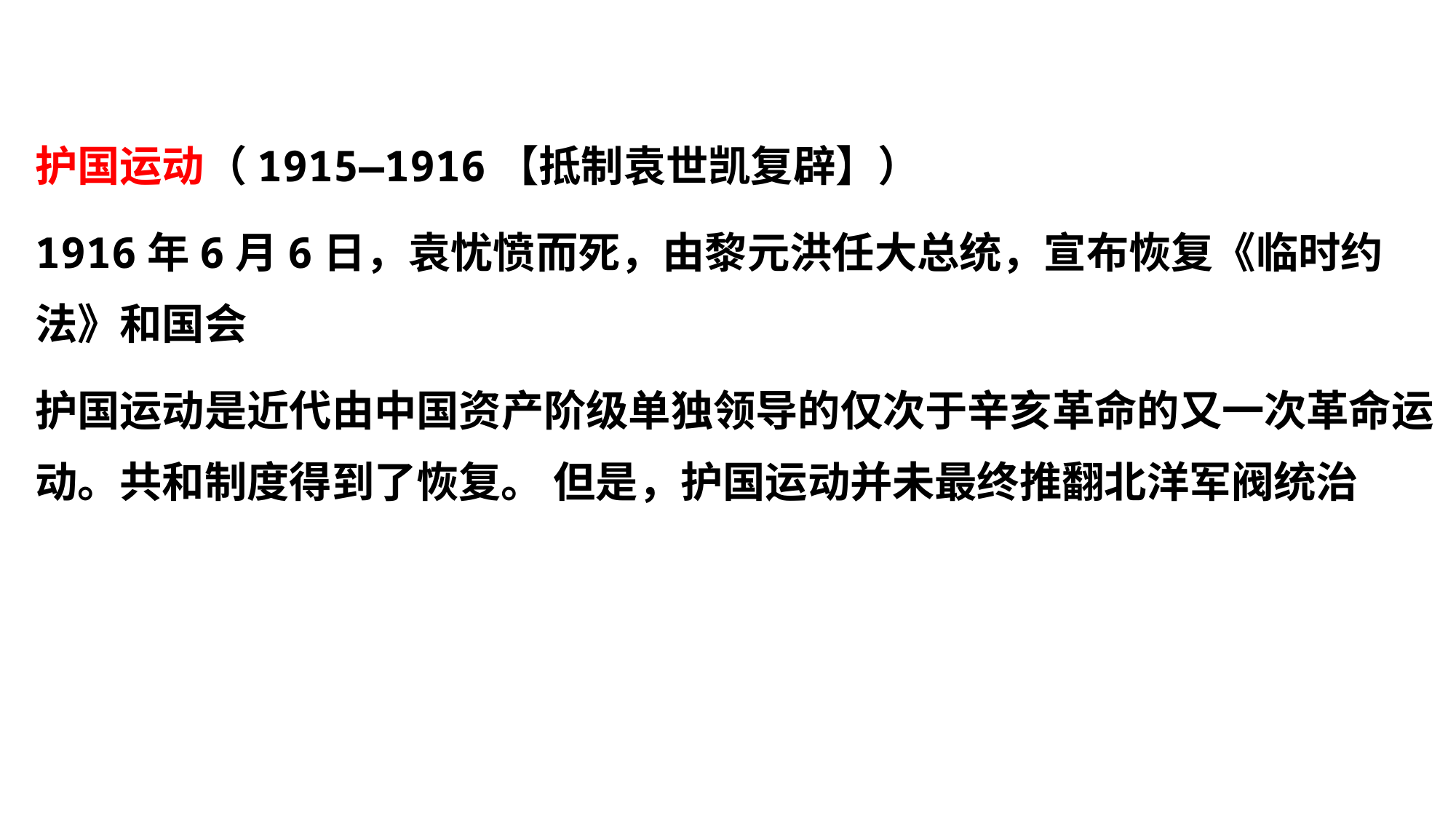

护国运动（1915—1916【抵制袁世凯复辟】）
1916年6月6日，袁忧愤而死，由黎元洪任大总统，宣布恢复《临时约法》和国会
护国运动是近代由中国资产阶级单独领导的仅次于辛亥革命的又一次革命运动。共和制度得到了恢复。 但是，护国运动并未最终推翻北洋军阀统治